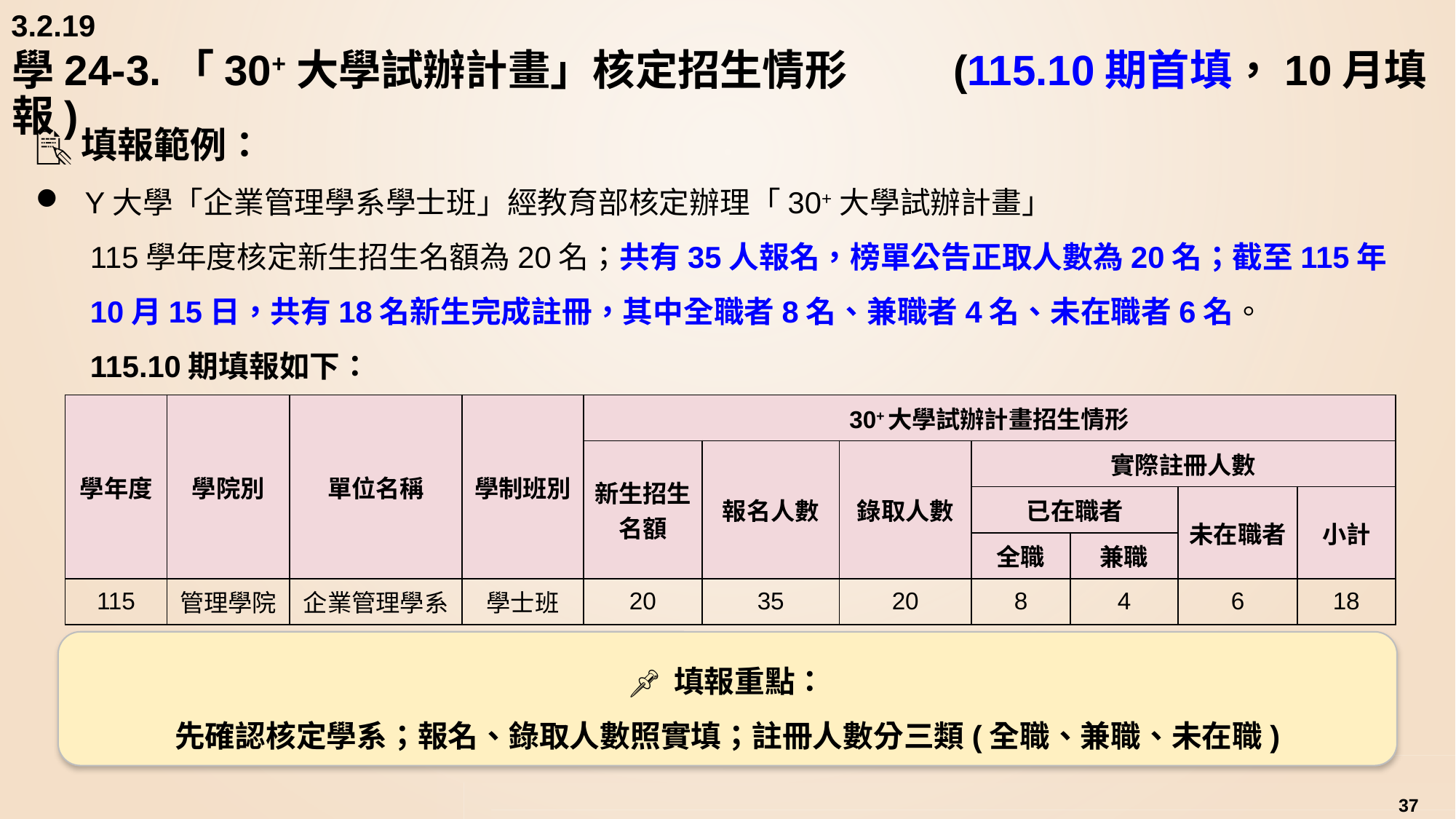

3.2.19
# 學24-3.「30+大學試辦計畫」核定招生情形	      (115.10期首填，10月填報)
📝填報範例：
 Y大學「企業管理學系學士班」經教育部核定辦理「30+大學試辦計畫」
115學年度核定新生招生名額為20名；共有35人報名，榜單公告正取人數為20名；截至115年10月15日，共有18名新生完成註冊，其中全職者8名、兼職者4名、未在職者6名。
115.10期填報如下：
| 學年度 | 學院別 | 單位名稱 | 學制班別 | 30+大學試辦計畫招生情形 |  |  |  |  |  |  |
| --- | --- | --- | --- | --- | --- | --- | --- | --- | --- | --- |
| 學年度 | 學院別 | 單位名稱 | 學制班別 | 新生招生名額 | 報名人數 | 錄取人數 | 實際註冊人數 |  |  |  |
|  |  |  |  | 新生招生名額 | 報名人數 | 錄取人數 | 已在職者 |  | 未在職者 | 小計 |
|  |  |  |  | (學校無須填報) |  |  | 全職 | 兼職 |  | (系統自動加總) |
| 115 | 管理學院 | 企業管理學系 | 學士班 | 20 | 35 | 20 | 8 | 4 | 6 | 18 |
📌 填報重點：
先確認核定學系；報名、錄取人數照實填；註冊人數分三類(全職、兼職、未在職)